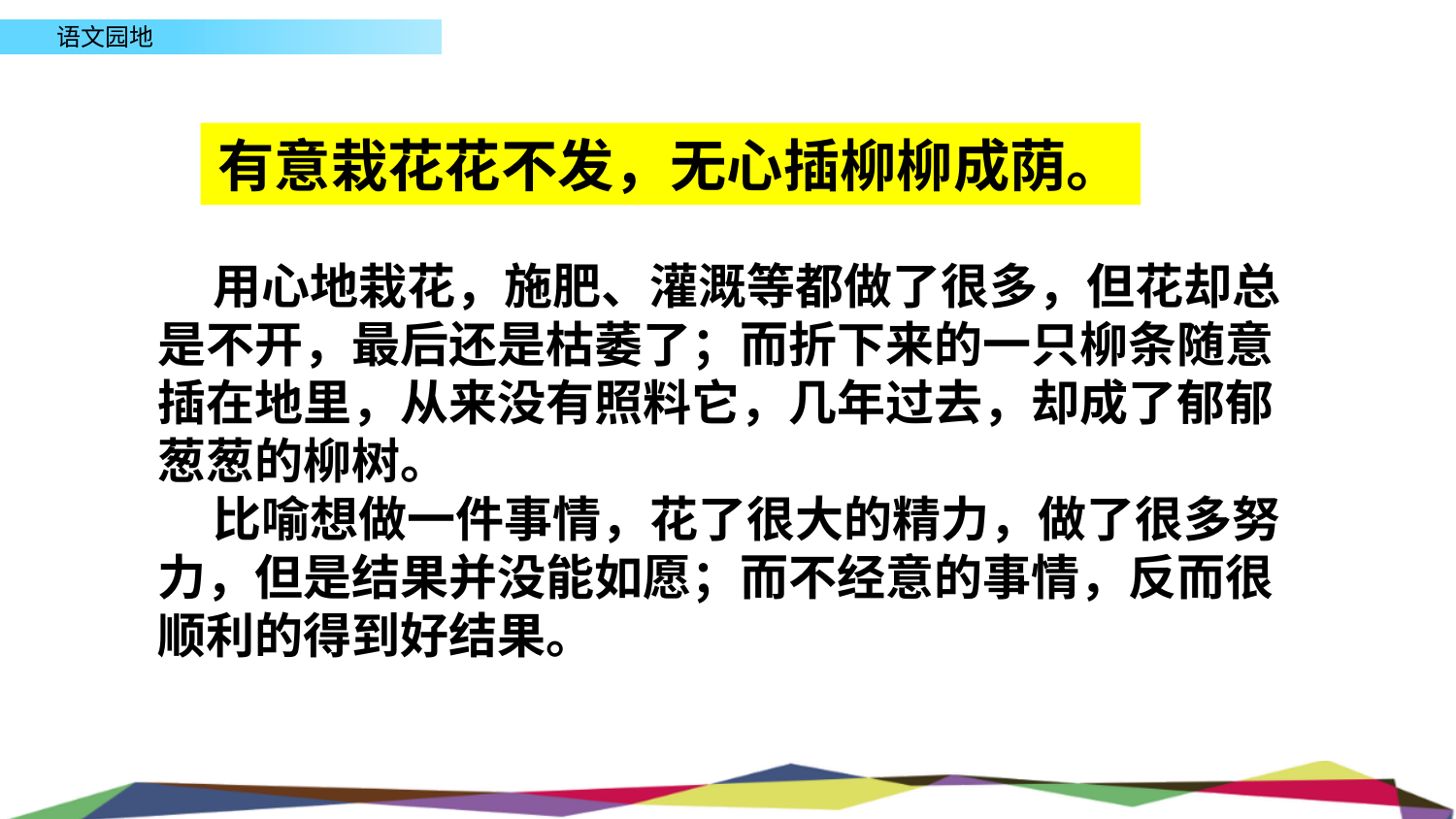

有意栽花花不发，无心插柳柳成荫。
    用心地栽花，施肥、灌溉等都做了很多，但花却总是不开，最后还是枯萎了；而折下来的一只柳条随意插在地里，从来没有照料它，几年过去，却成了郁郁葱葱的柳树。
    比喻想做一件事情，花了很大的精力，做了很多努力，但是结果并没能如愿；而不经意的事情，反而很顺利的得到好结果。